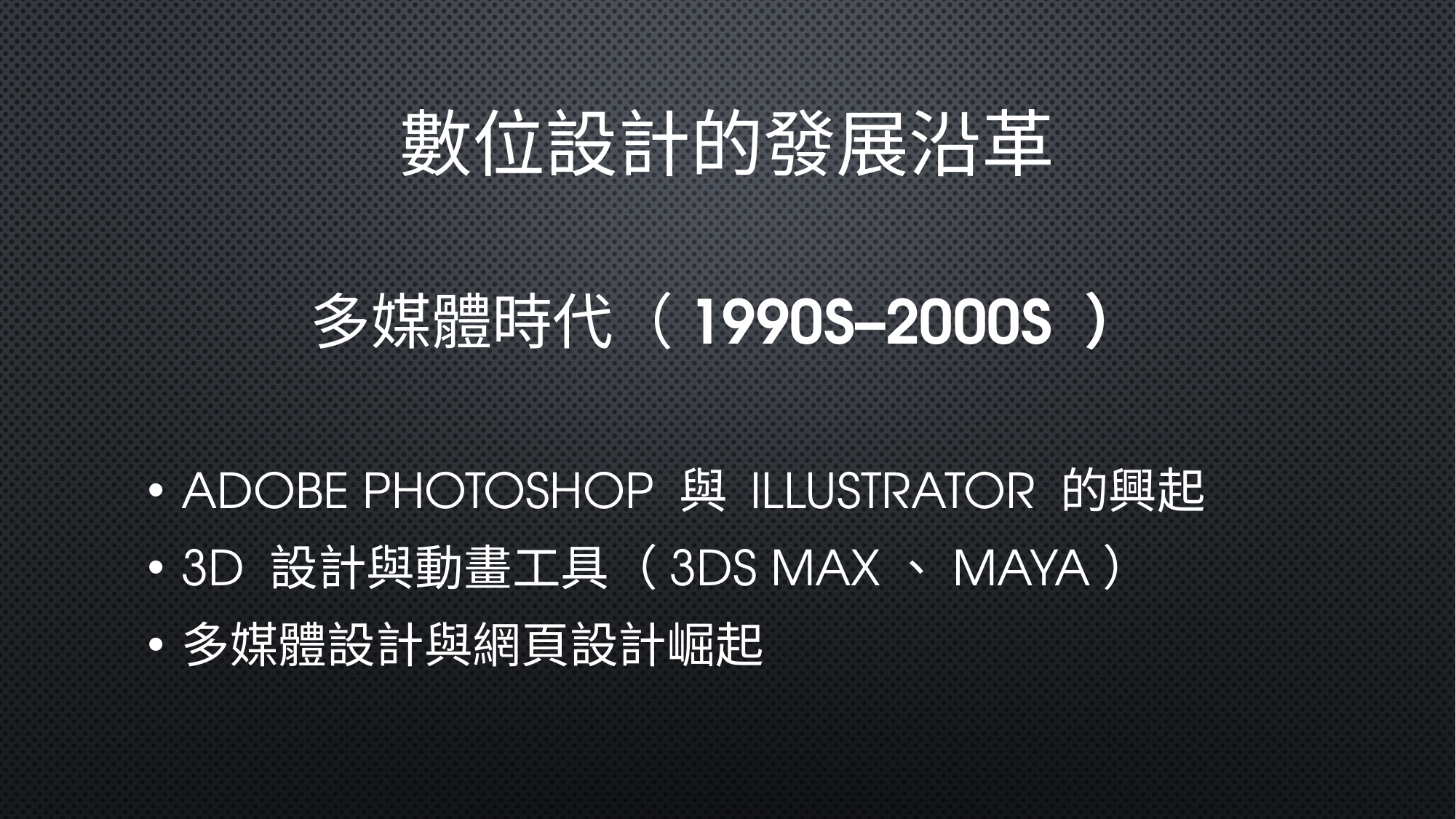

# 數位設計的發展沿革
多媒體時代（1990s–2000s ）

Adobe Photoshop 與 Illustrator 的興起
3D 設計與動畫工具（3ds Max、Maya）
多媒體設計與網頁設計崛起